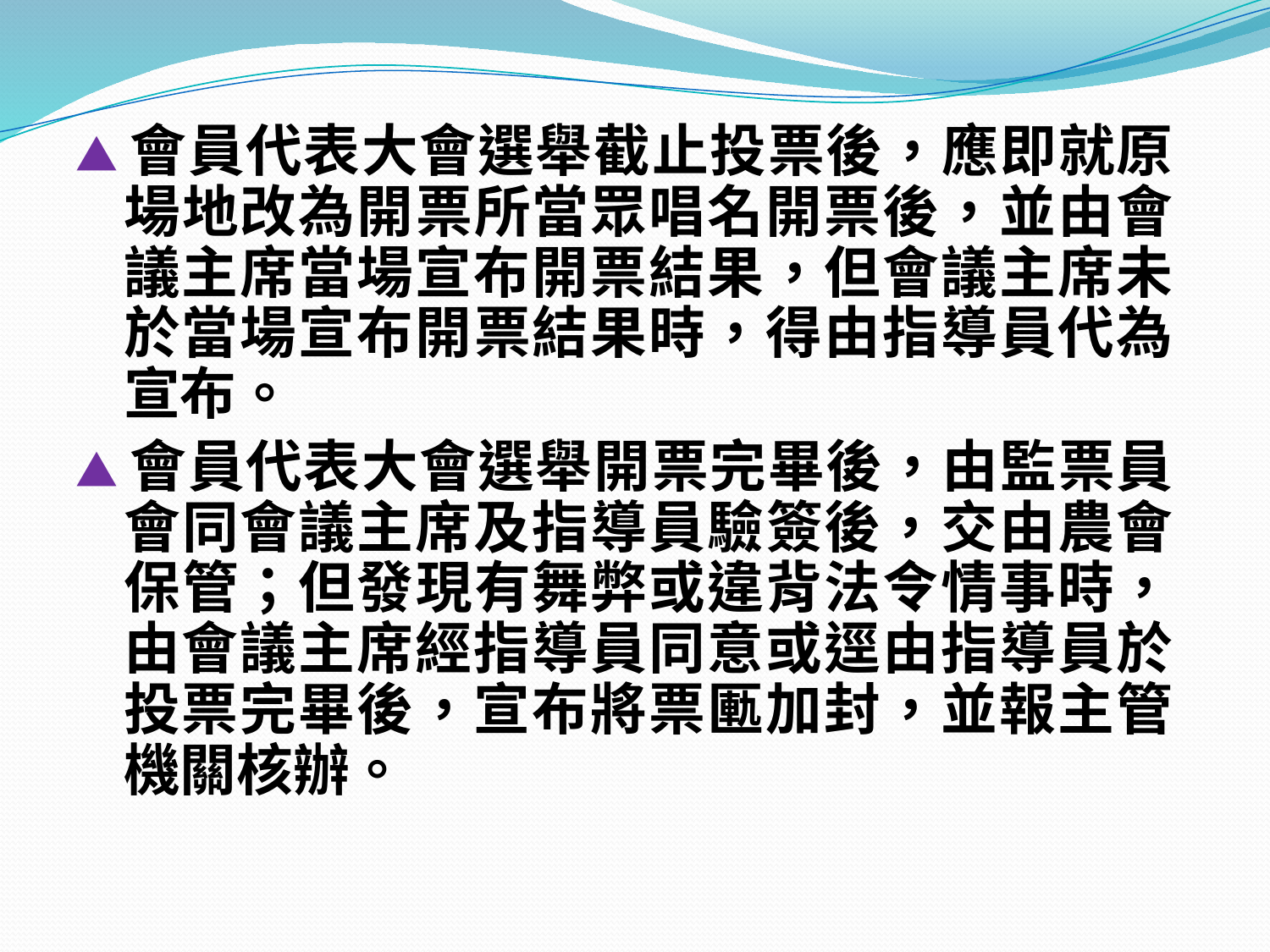

▲會員代表大會選舉截止投票後，應即就原場地改為開票所當眾唱名開票後，並由會議主席當場宣布開票結果，但會議主席未於當場宣布開票結果時，得由指導員代為宣布。
▲會員代表大會選舉開票完畢後，由監票員會同會議主席及指導員驗簽後，交由農會保管；但發現有舞弊或違背法令情事時，由會議主席經指導員同意或逕由指導員於投票完畢後，宣布將票匭加封，並報主管機關核辦。